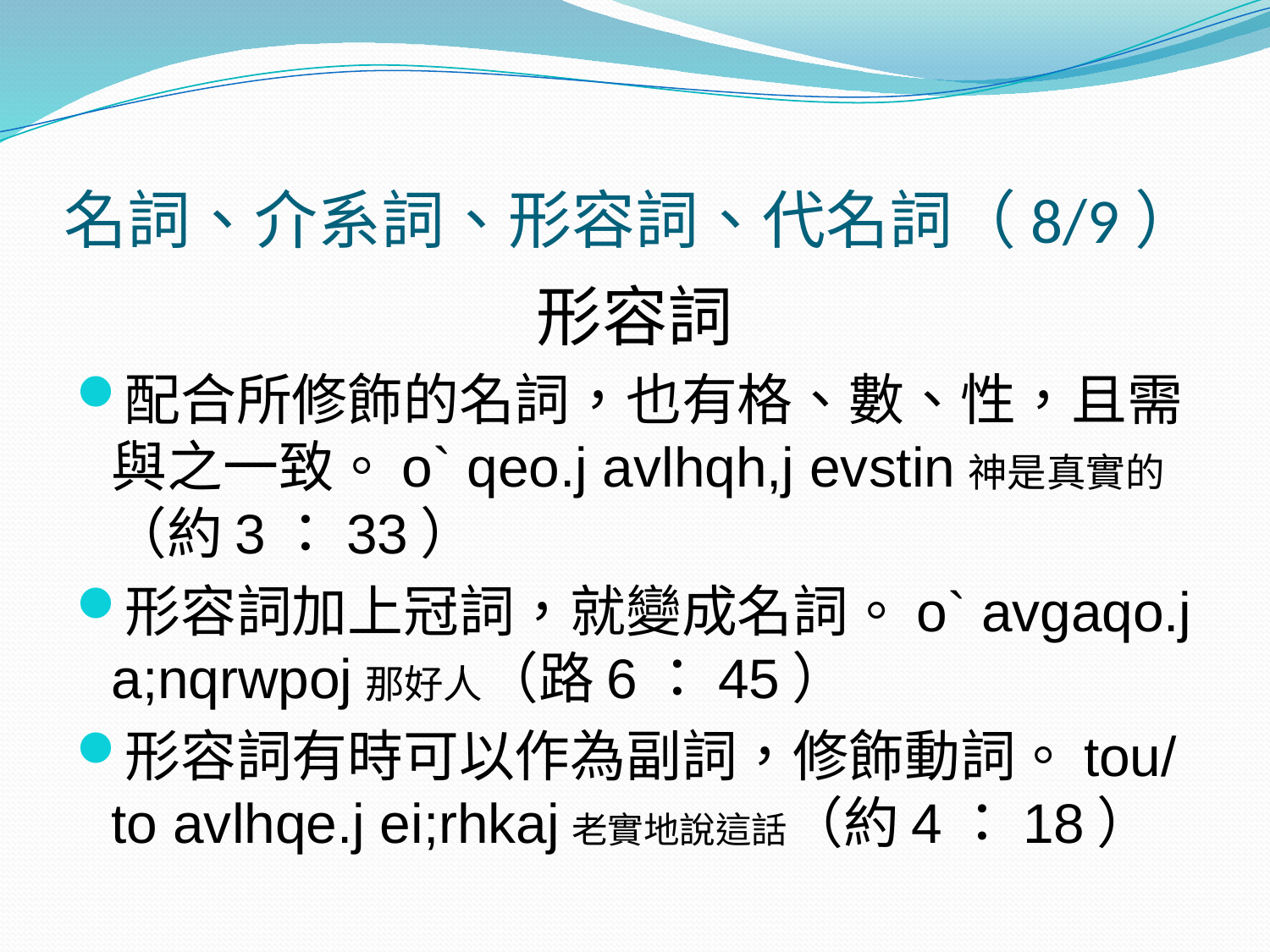

# 名詞、介系詞、形容詞、代名詞（8/9）
形容詞
配合所修飾的名詞，也有格、數、性，且需與之一致。o` qeo.j avlhqh,j evstin神是真實的（約3：33）
形容詞加上冠詞，就變成名詞。o` avgaqo.j a;nqrwpoj那好人（路6：45）
形容詞有時可以作為副詞，修飾動詞。tou/to avlhqe.j ei;rhkaj老實地說這話（約4：18）